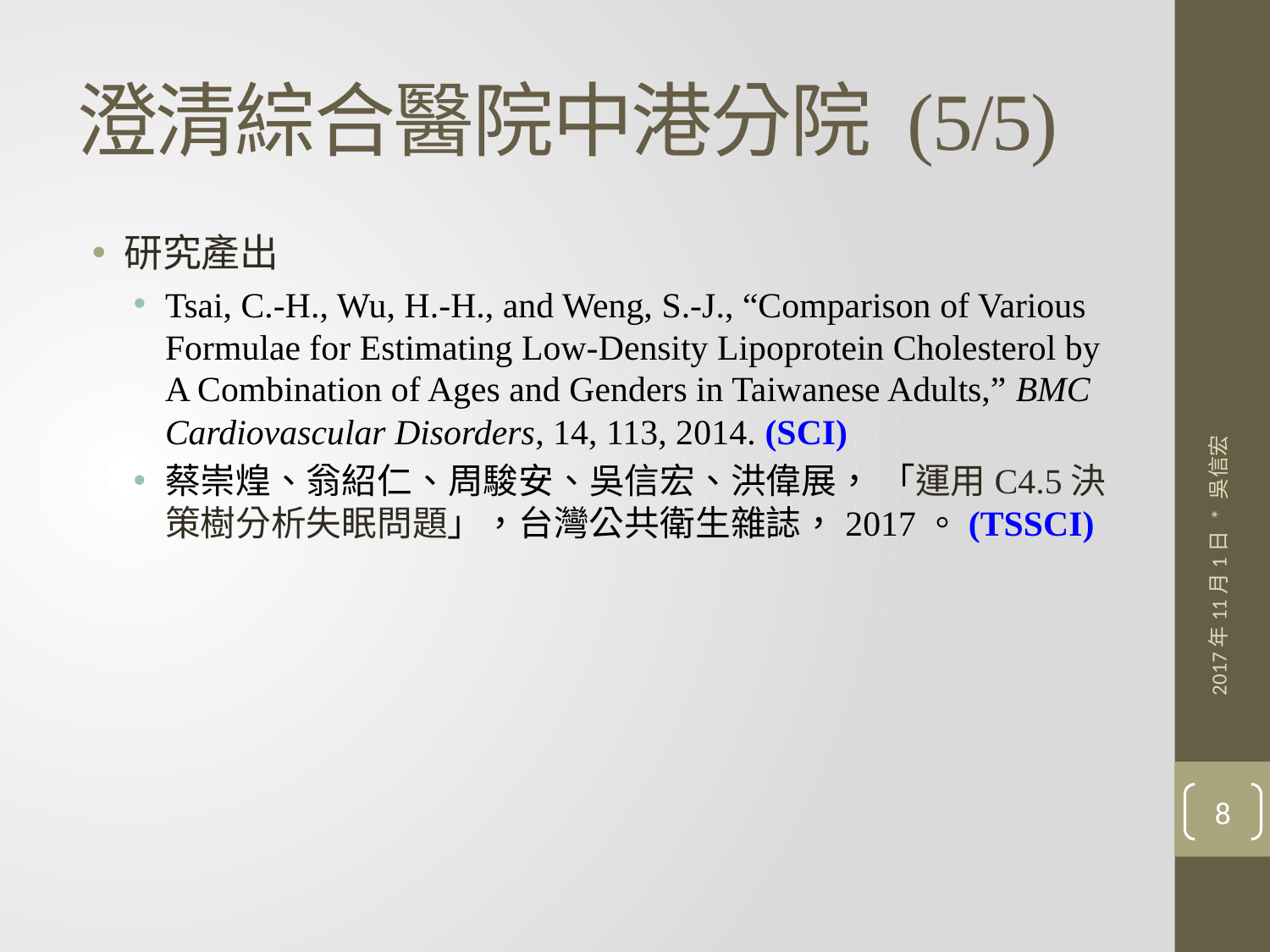

# 澄清綜合醫院中港分院 (5/5)
研究產出
Tsai, C.-H., Wu, H.-H., and Weng, S.-J., “Comparison of Various Formulae for Estimating Low-Density Lipoprotein Cholesterol by A Combination of Ages and Genders in Taiwanese Adults,” BMC Cardiovascular Disorders, 14, 113, 2014. (SCI)
蔡崇煌、翁紹仁、周駿安、吳信宏、洪偉展， 「運用C4.5決策樹分析失眠問題」，台灣公共衛生雜誌，2017。(TSSCI)
2017年11月1日 * 吳信宏
8